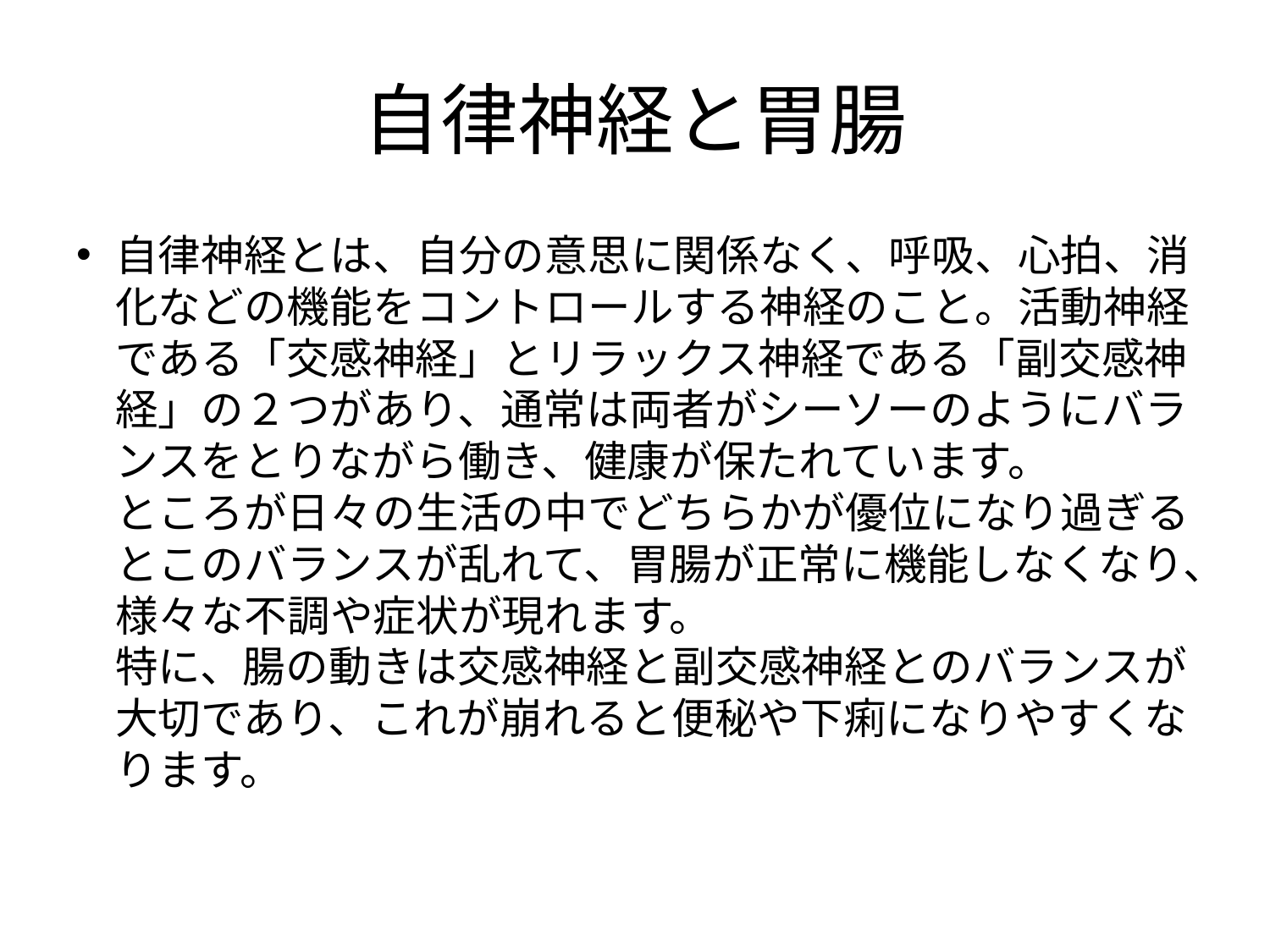

# 自律神経と胃腸
自律神経とは、自分の意思に関係なく、呼吸、心拍、消化などの機能をコントロールする神経のこと。活動神経である「交感神経」とリラックス神経である「副交感神経」の２つがあり、通常は両者がシーソーのようにバランスをとりながら働き、健康が保たれています。
ところが日々の生活の中でどちらかが優位になり過ぎるとこのバランスが乱れて、胃腸が正常に機能しなくなり、様々な不調や症状が現れます。
特に、腸の動きは交感神経と副交感神経とのバランスが大切であり、これが崩れると便秘や下痢になりやすくなります。